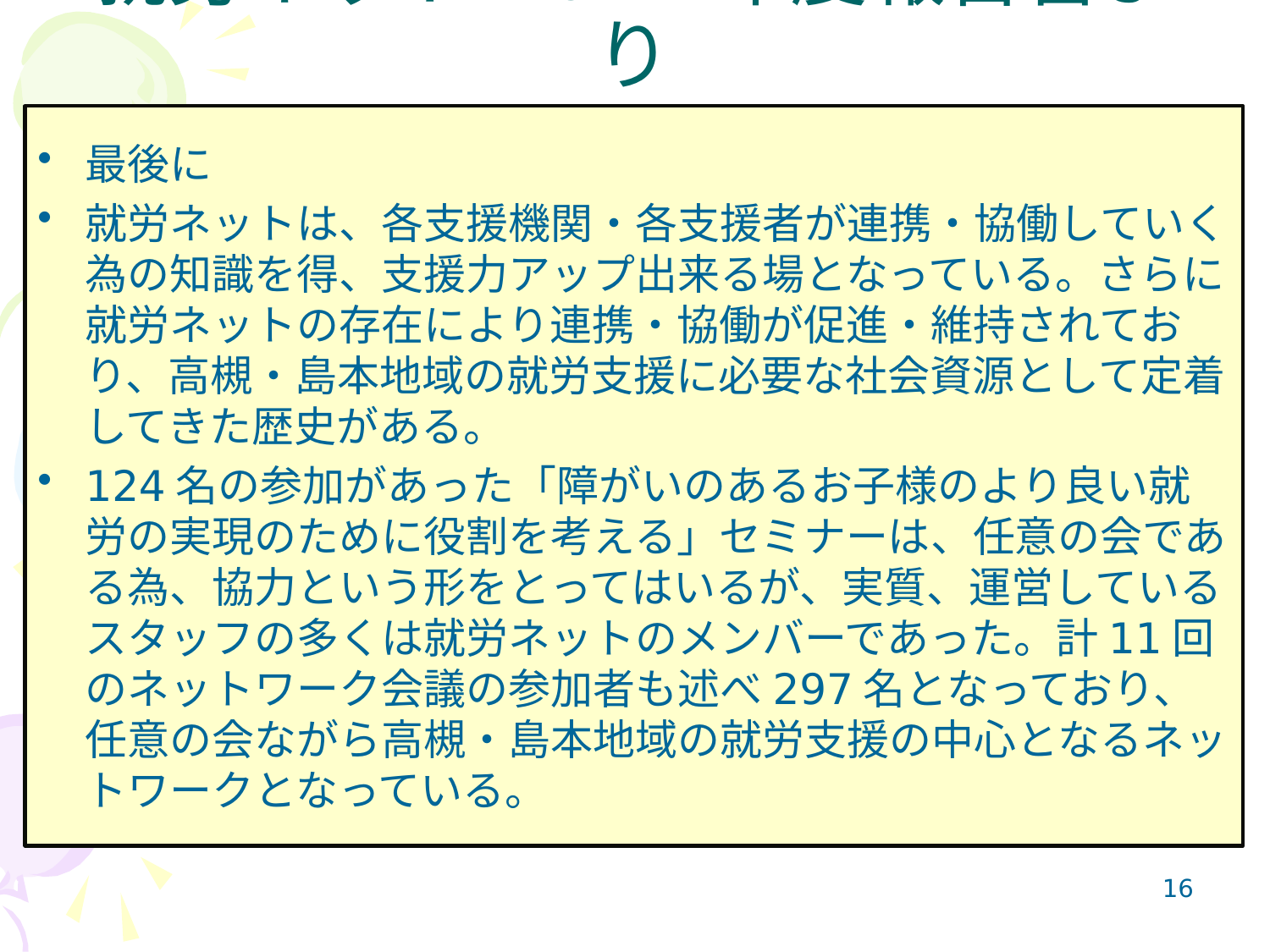

# 就労ネット2017年度報告書より
最後に
就労ネットは、各支援機関・各支援者が連携・協働していく為の知識を得、支援力アップ出来る場となっている。さらに就労ネットの存在により連携・協働が促進・維持されており、高槻・島本地域の就労支援に必要な社会資源として定着してきた歴史がある。
124名の参加があった「障がいのあるお子様のより良い就労の実現のために役割を考える」セミナーは、任意の会である為、協力という形をとってはいるが、実質、運営しているスタッフの多くは就労ネットのメンバーであった。計11回のネットワーク会議の参加者も述べ297名となっており、任意の会ながら高槻・島本地域の就労支援の中心となるネットワークとなっている。
16